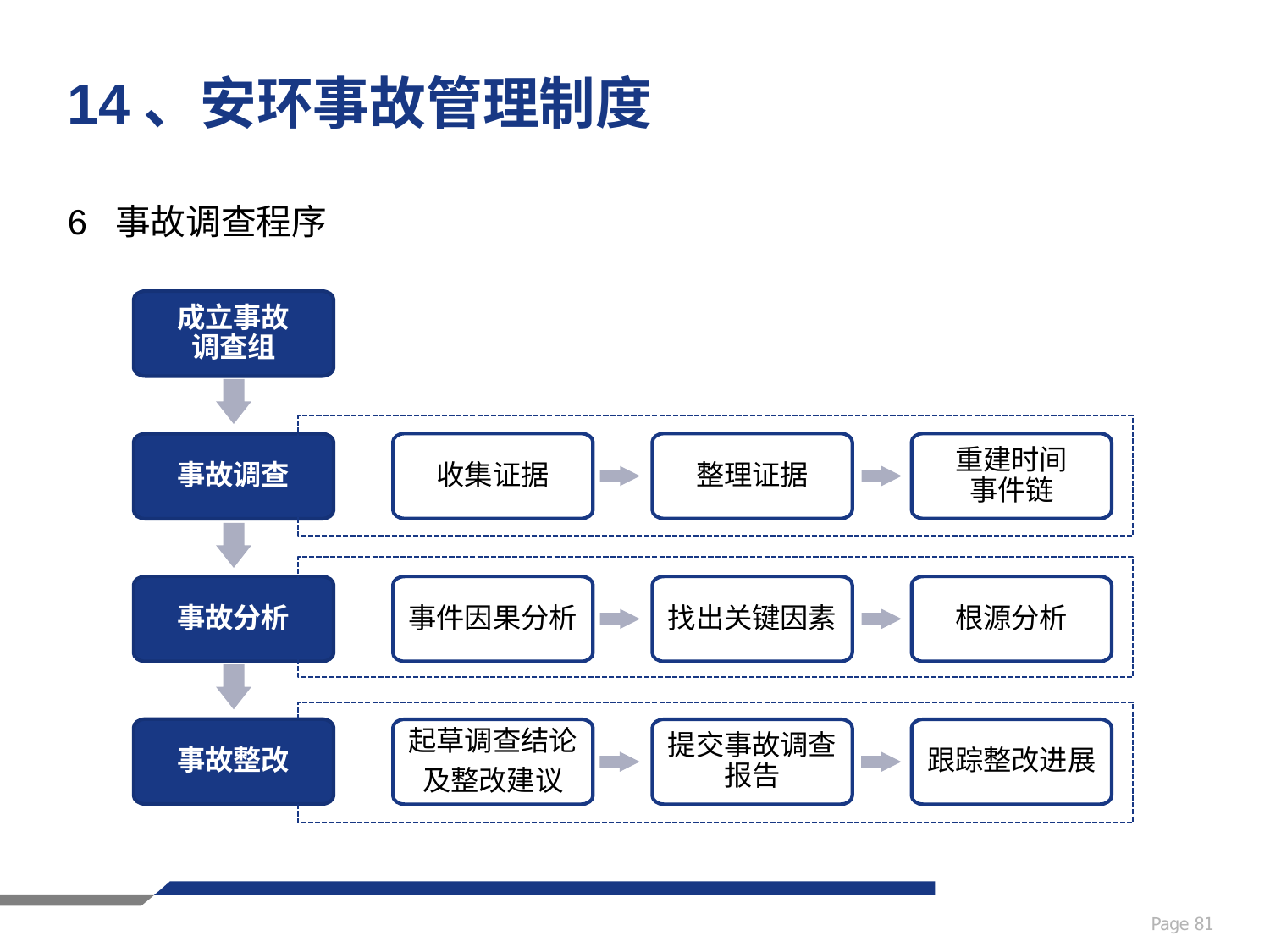

# 14、安环事故管理制度

6  事故调查程序

成立事故
调查组

收集证据
整理证据
重建时间
事件链
事故调查

事故分析
事件因果分析
找出关键因素
根源分析

事故整改
起草调查结论
及整改建议
提交事故调查报告
跟踪整改进展

Page 81